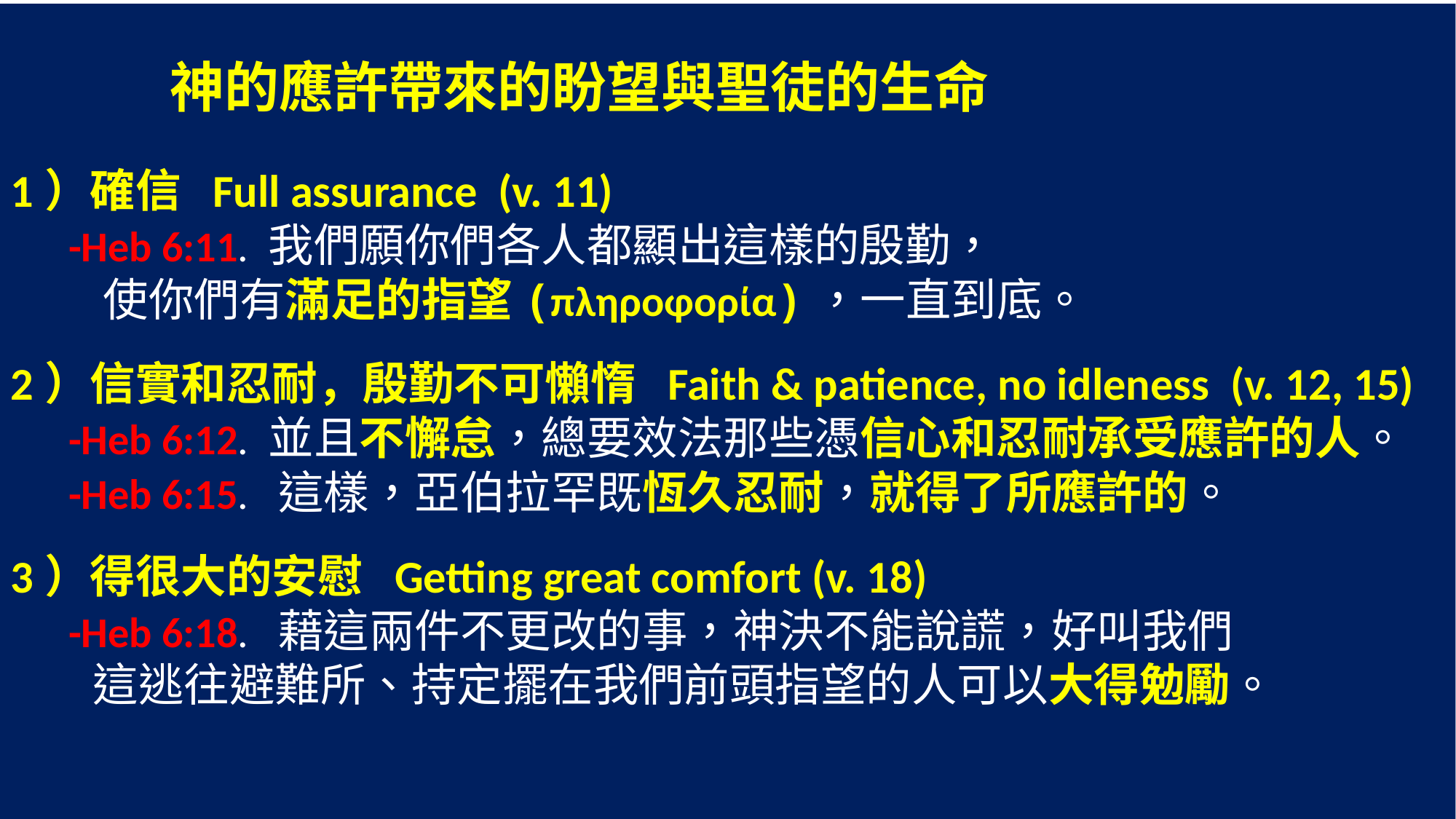

神的應許帶來的盼望與聖徒的生命

1）確信  Full assurance  (v. 11)
      -Heb 6:11. 我們願你們各人都顯出這樣的殷勤，
        使你們有滿足的指望(πληροφορία)，一直到底。

2）信實和忍耐，殷勤不可懶惰  Faith & patience, no idleness  (v. 12, 15)
      -Heb 6:12. 並且不懈怠，總要效法那些憑信心和忍耐承受應許的人。
      -Heb 6:15.  這樣，亞伯拉罕既恆久忍耐，就得了所應許的。

3）得很大的安慰  Getting great comfort (v. 18)
      -Heb 6:18.  藉這兩件不更改的事，神決不能說謊，好叫我們
       這逃往避難所、持定擺在我們前頭指望的人可以大得勉勵。